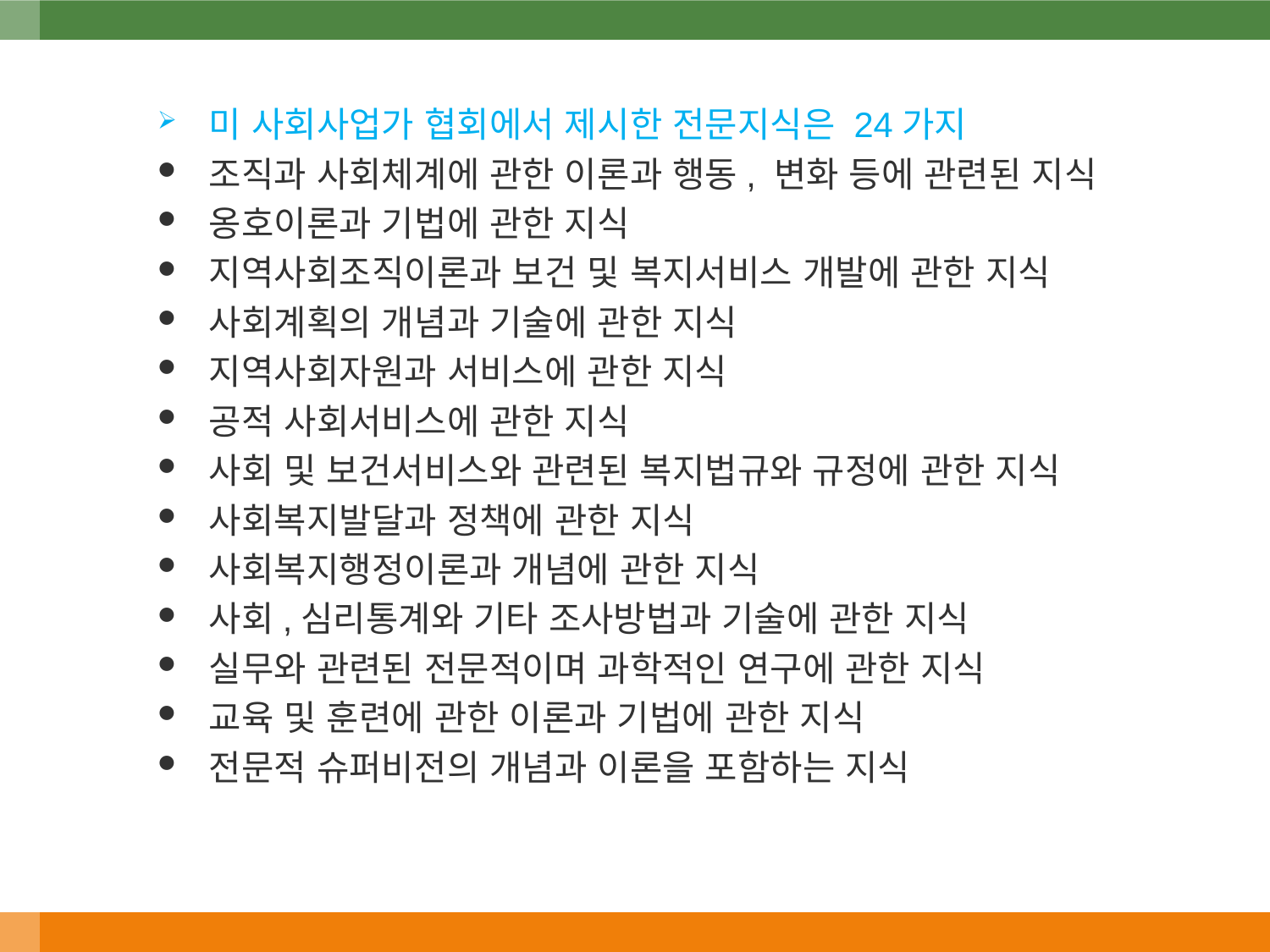

미 사회사업가 협회에서 제시한 전문지식은 24가지
조직과 사회체계에 관한 이론과 행동, 변화 등에 관련된 지식
옹호이론과 기법에 관한 지식
지역사회조직이론과 보건 및 복지서비스 개발에 관한 지식
사회계획의 개념과 기술에 관한 지식
지역사회자원과 서비스에 관한 지식
공적 사회서비스에 관한 지식
사회 및 보건서비스와 관련된 복지법규와 규정에 관한 지식
사회복지발달과 정책에 관한 지식
사회복지행정이론과 개념에 관한 지식
사회,심리통계와 기타 조사방법과 기술에 관한 지식
실무와 관련된 전문적이며 과학적인 연구에 관한 지식
교육 및 훈련에 관한 이론과 기법에 관한 지식
전문적 슈퍼비전의 개념과 이론을 포함하는 지식